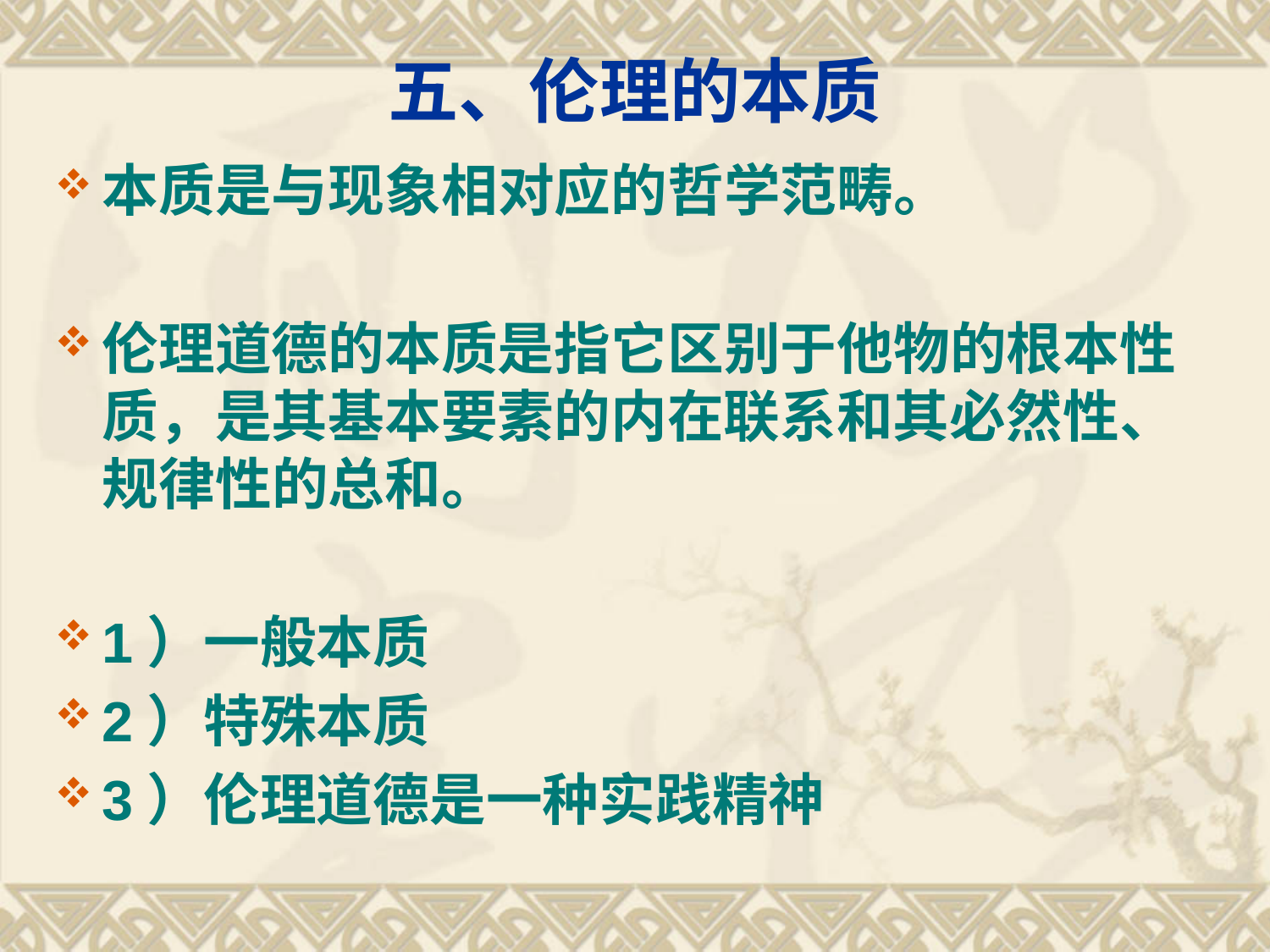

# 五、伦理的本质
本质是与现象相对应的哲学范畴。

伦理道德的本质是指它区别于他物的根本性质，是其基本要素的内在联系和其必然性、规律性的总和。

1）一般本质
2）特殊本质
3）伦理道德是一种实践精神